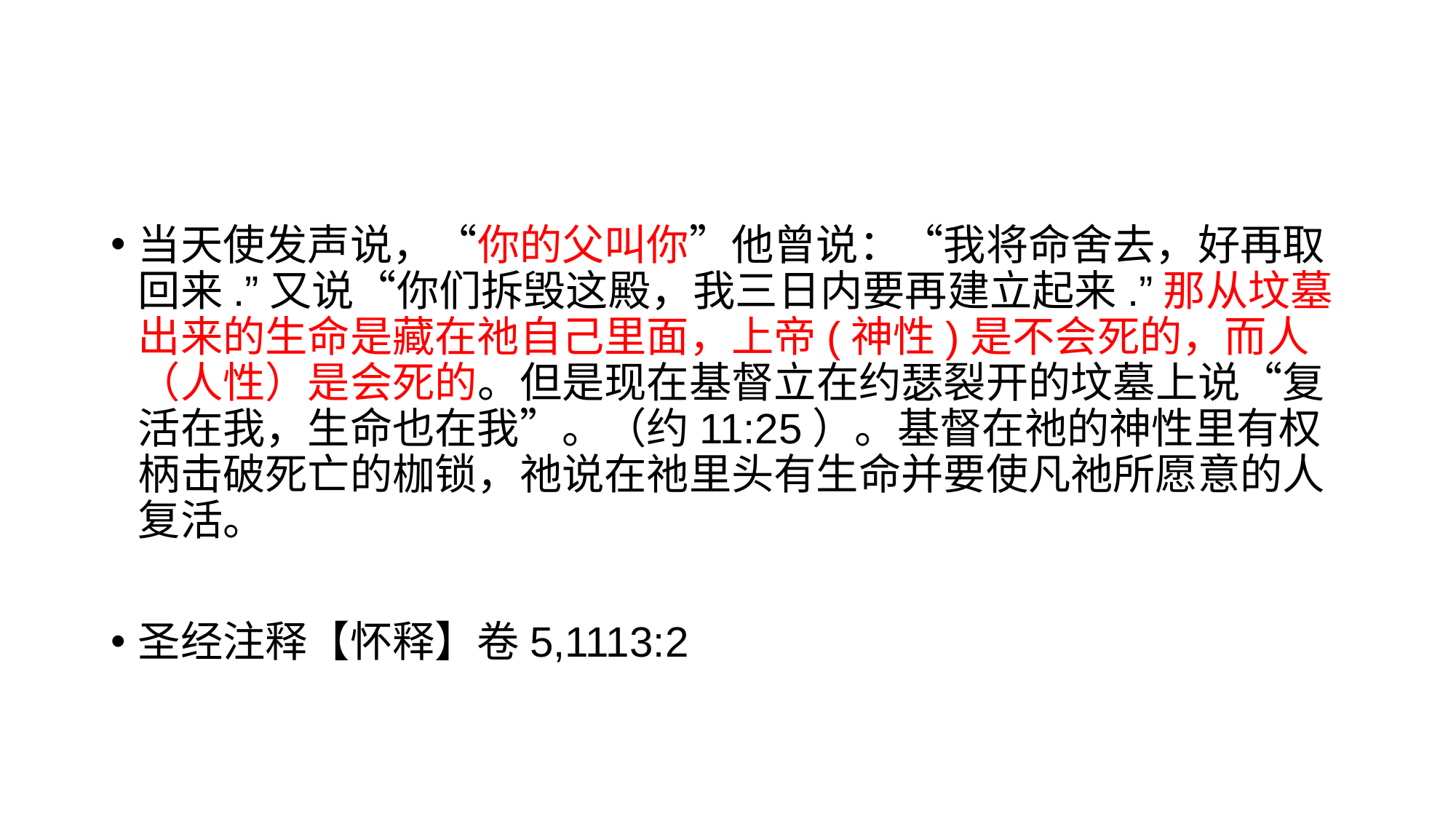

#
当天使发声说，“你的父叫你”他曾说：“我将命舍去，好再取回来.”又说“你们拆毁这殿，我三日内要再建立起来.”那从坟墓出来的生命是藏在祂自己里面，上帝(神性)是不会死的，而人（人性）是会死的。但是现在基督立在约瑟裂开的坟墓上说“复活在我，生命也在我”。（约11:25）。基督在祂的神性里有权柄击破死亡的枷锁，祂说在祂里头有生命并要使凡祂所愿意的人复活。

圣经注释【怀释】卷5,1113:2